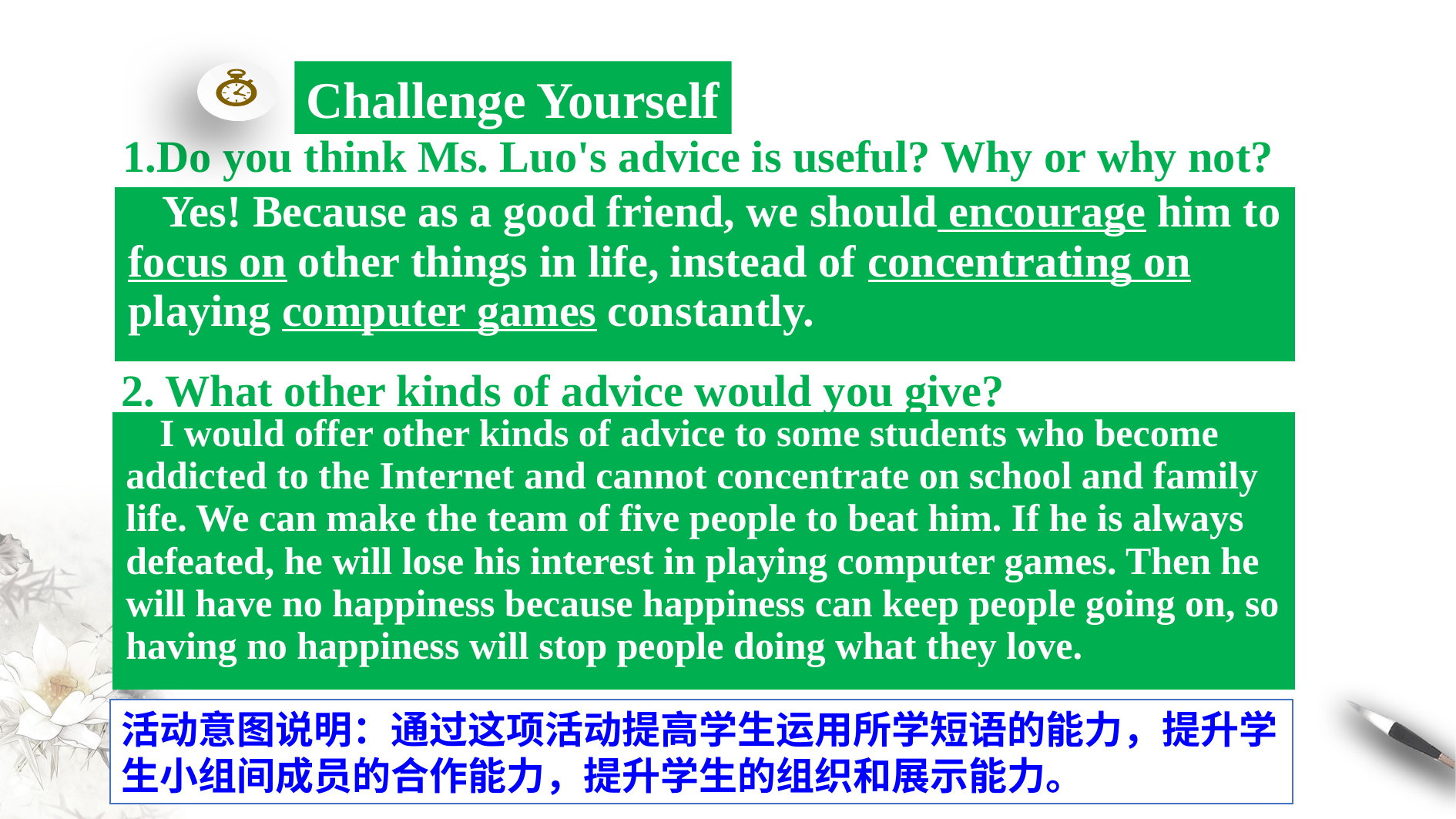

Challenge Yourself

1.Do you think Ms. Luo's advice is useful? Why or why not?
| Yes! Because as a good friend, we should encourage him to focus on other things in life, instead of concentrating on playing computer games constantly. |
| --- |
2. What other kinds of advice would you give?
| I would offer other kinds of advice to some students who become addicted to the Internet and cannot concentrate on school and family life. We can make the team of five people to beat him. If he is always defeated, he will lose his interest in playing computer games. Then he will have no happiness because happiness can keep people going on, so having no happiness will stop people doing what they love. |
| --- |
活动意图说明：通过这项活动提高学生运用所学短语的能力，提升学生小组间成员的合作能力，提升学生的组织和展示能力。